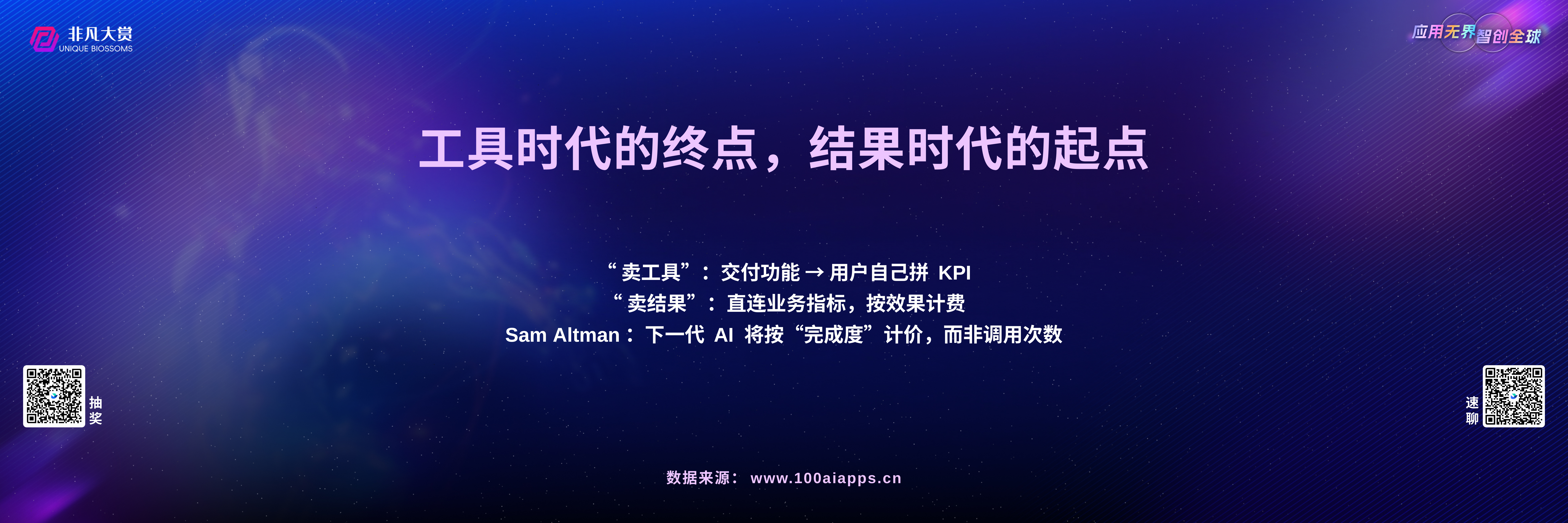

工具时代的终点，结果时代的起点
“卖工具”：交付功能 → 用户自己拼 KPI
“卖结果”：直连业务指标，按效果计费
Sam Altman：下一代 AI 将按“完成度”计价，而非调用次数
数据来源：www.100aiapps.cn